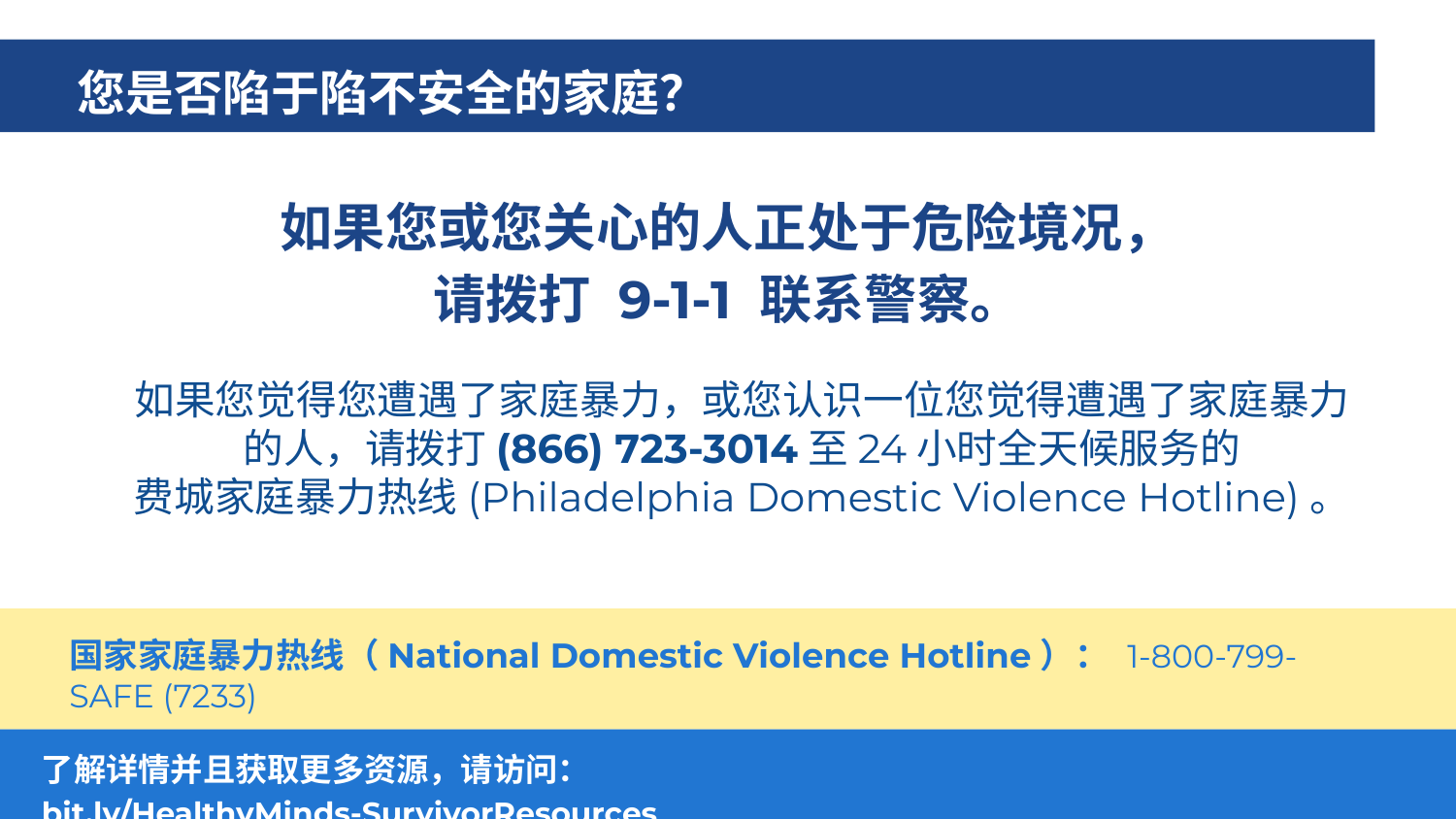

您是否陷于陷不安全的家庭？
如果您或您关心的人正处于危险境况，
请拨打 9-1-1 联系警察。
如果您觉得您遭遇了家庭暴力，或您认识一位您觉得遭遇了家庭暴力的人，请拨打(866) 723-3014至24小时全天候服务的
费城家庭暴力热线(Philadelphia Domestic Violence Hotline)。

国家家庭暴力热线（National Domestic Violence Hotline）： 1-800-799-SAFE (7233)

了解详情并且获取更多资源，请访问：
bit.ly/HealthyMinds-SurvivorResources